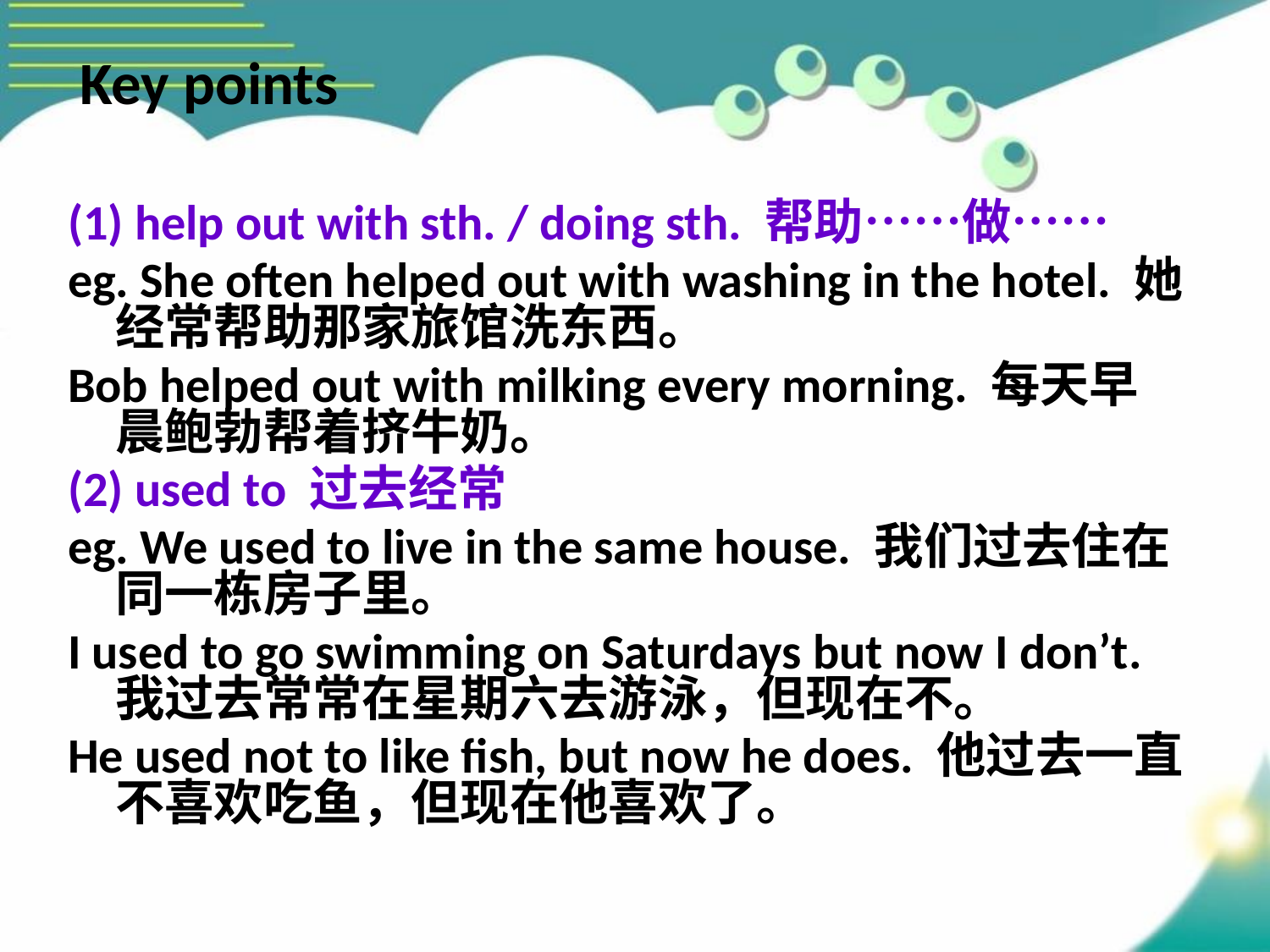

Key points
(1) help out with sth. / doing sth. 帮助……做……
eg. She often helped out with washing in the hotel. 她经常帮助那家旅馆洗东西。
Bob helped out with milking every morning. 每天早晨鲍勃帮着挤牛奶。
(2) used to 过去经常
eg. We used to live in the same house. 我们过去住在同一栋房子里。
I used to go swimming on Saturdays but now I don’t. 我过去常常在星期六去游泳，但现在不。
He used not to like fish, but now he does. 他过去一直不喜欢吃鱼，但现在他喜欢了。